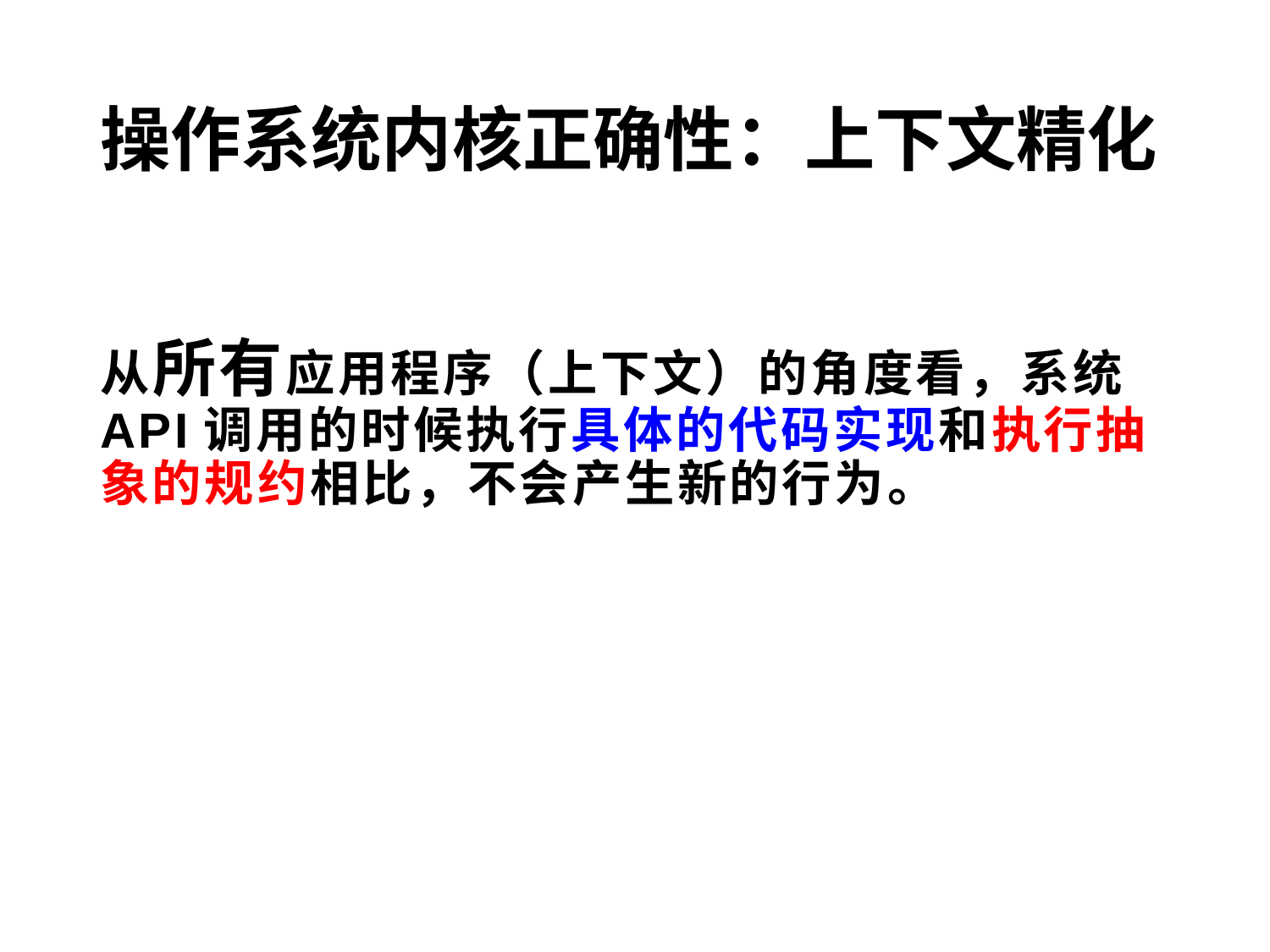

# 操作系统内核正确性：上下文精化

从所有应用程序（上下文）的角度看，系统API调用的时候执行具体的代码实现和执行抽象的规约相比，不会产生新的行为。